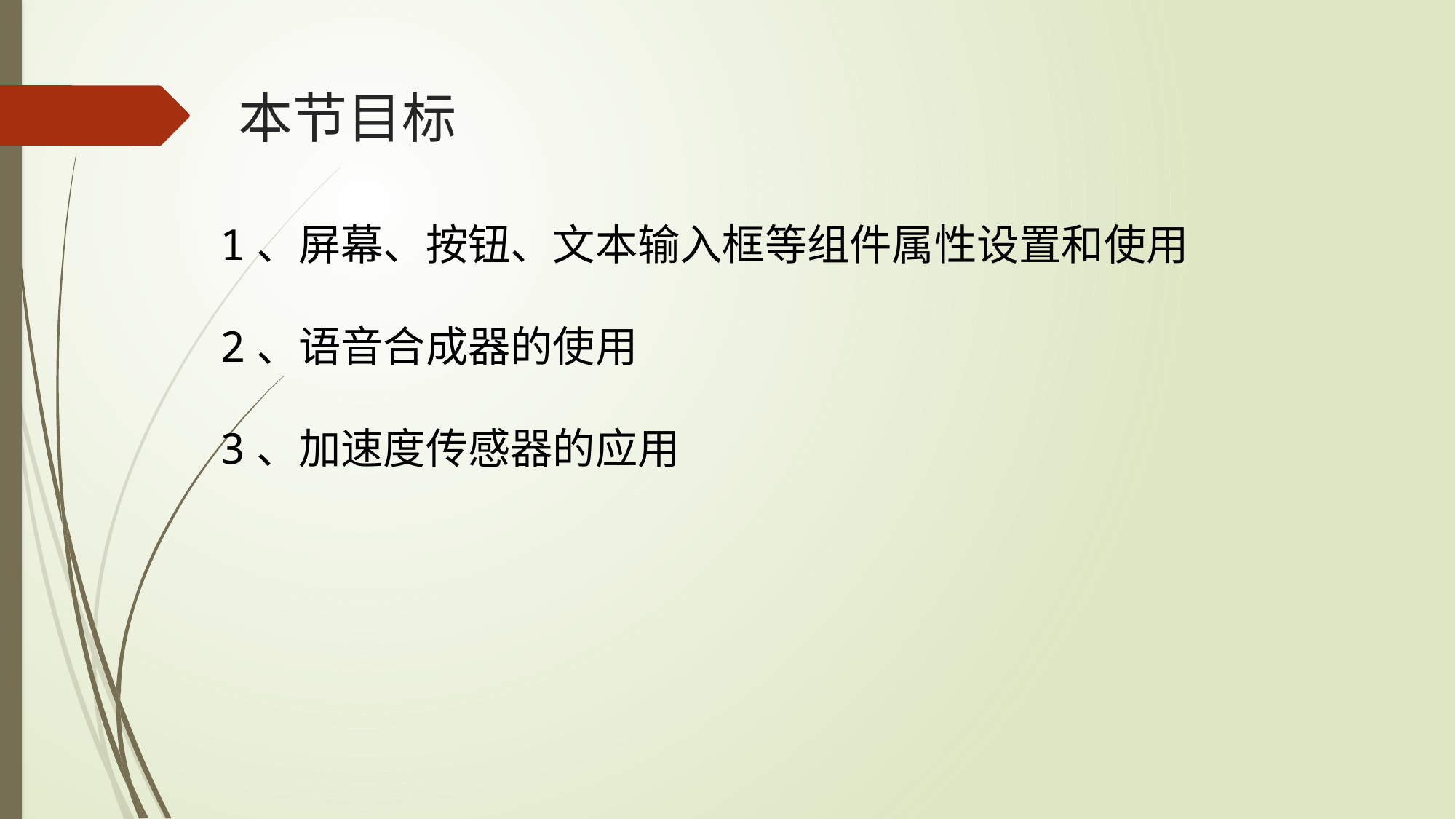

# 本节目标
1、屏幕、按钮、文本输入框等组件属性设置和使用

2、语音合成器的使用

3、加速度传感器的应用